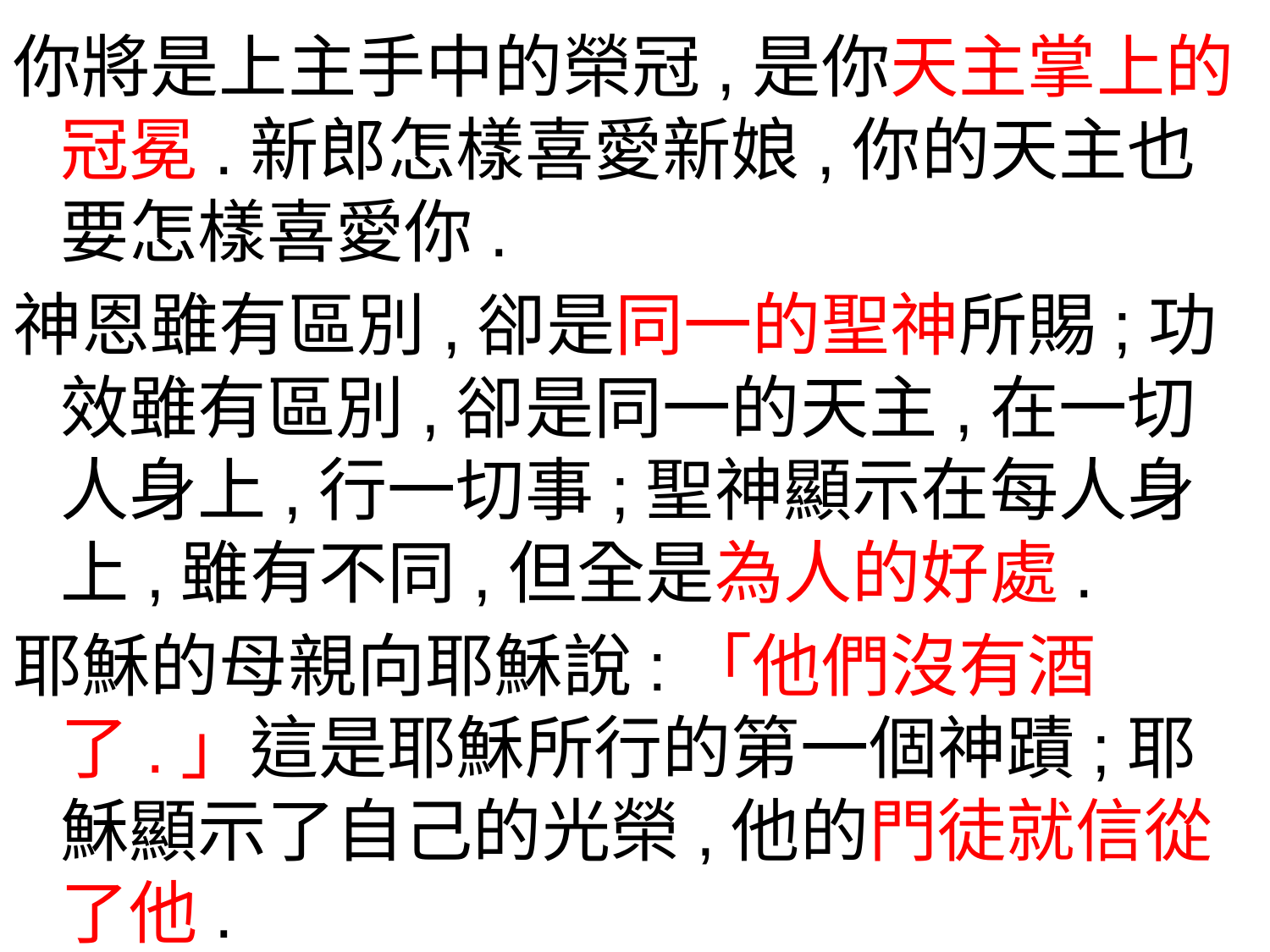

你將是上主手中的榮冠,是你天主掌上的冠冕.新郎怎樣喜愛新娘,你的天主也要怎樣喜愛你.
神恩雖有區別,卻是同一的聖神所賜;功效雖有區別,卻是同一的天主,在一切人身上,行一切事;聖神顯示在每人身上,雖有不同,但全是為人的好處.
耶穌的母親向耶穌說:「他們沒有酒了.」這是耶穌所行的第一個神蹟;耶穌顯示了自己的光榮,他的門徒就信從了他.